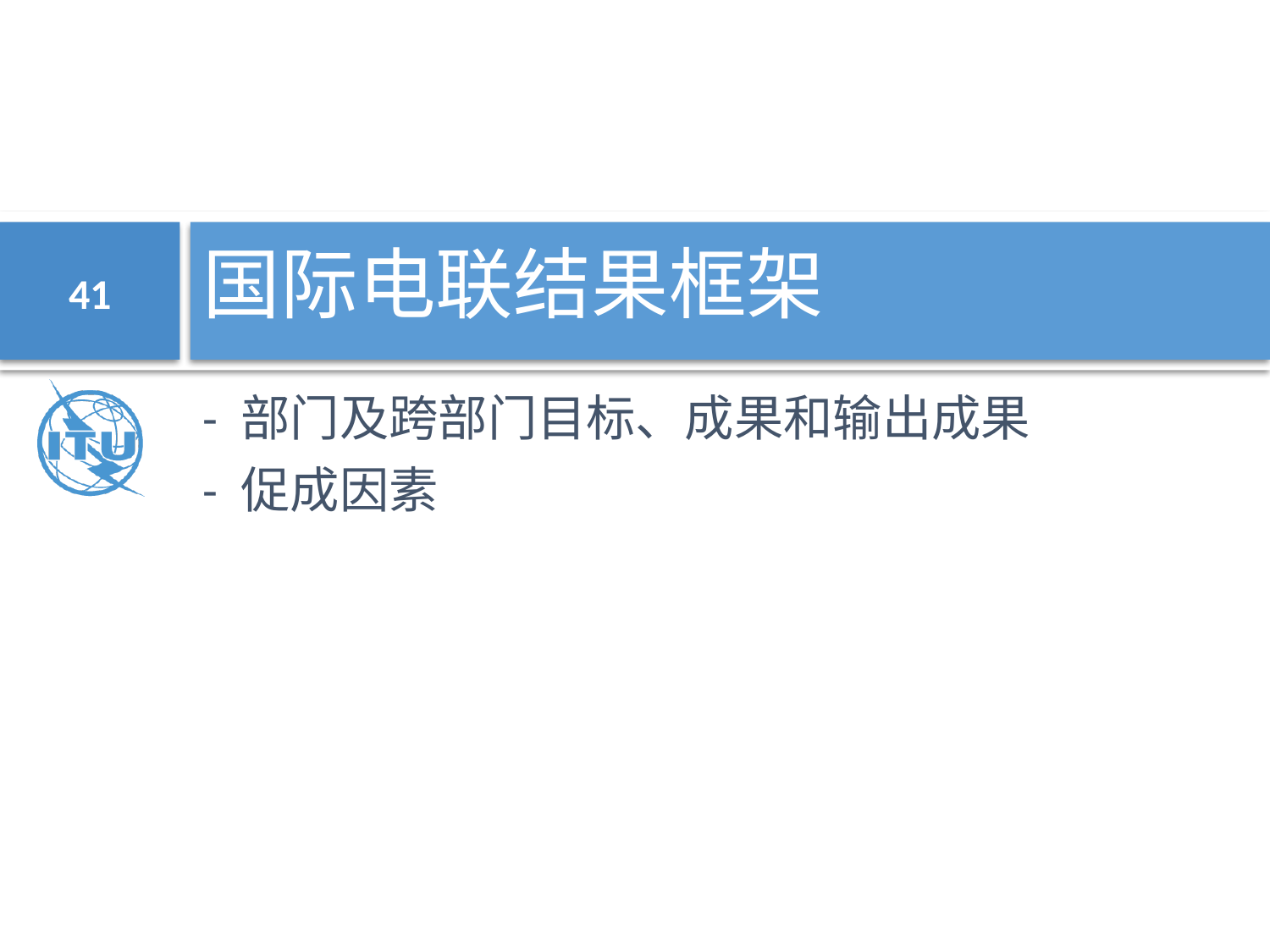

# 国际电联结果框架
41
- 部门及跨部门目标、成果和输出成果
- 促成因素